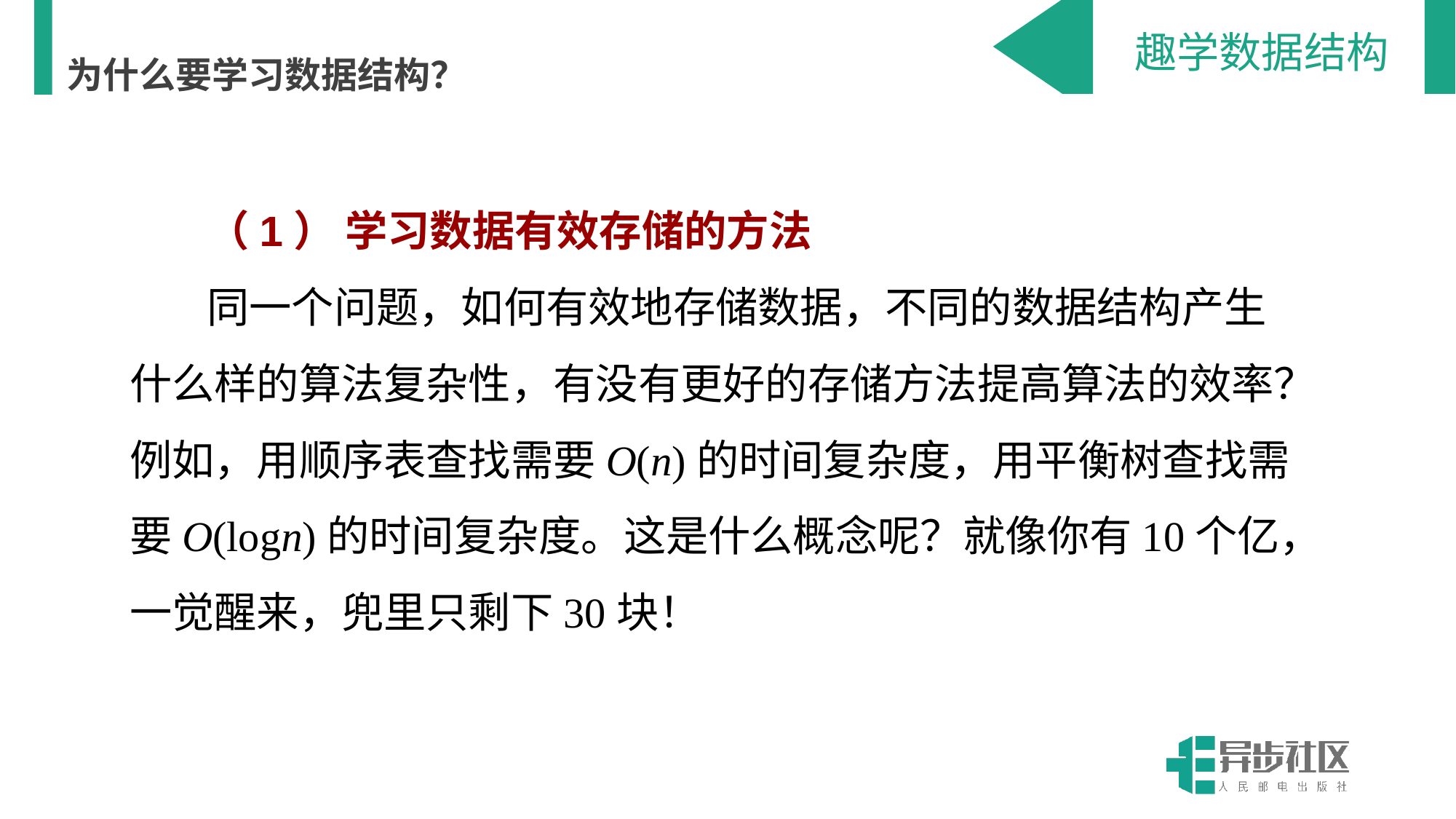

趣学数据结构

为什么要学习数据结构？
（1） 学习数据有效存储的方法
同一个问题，如何有效地存储数据，不同的数据结构产生什么样的算法复杂性，有没有更好的存储方法提高算法的效率？例如，用顺序表查找需要O(n)的时间复杂度，用平衡树查找需要O(logn)的时间复杂度。这是什么概念呢？就像你有10个亿，一觉醒来，兜里只剩下30块！